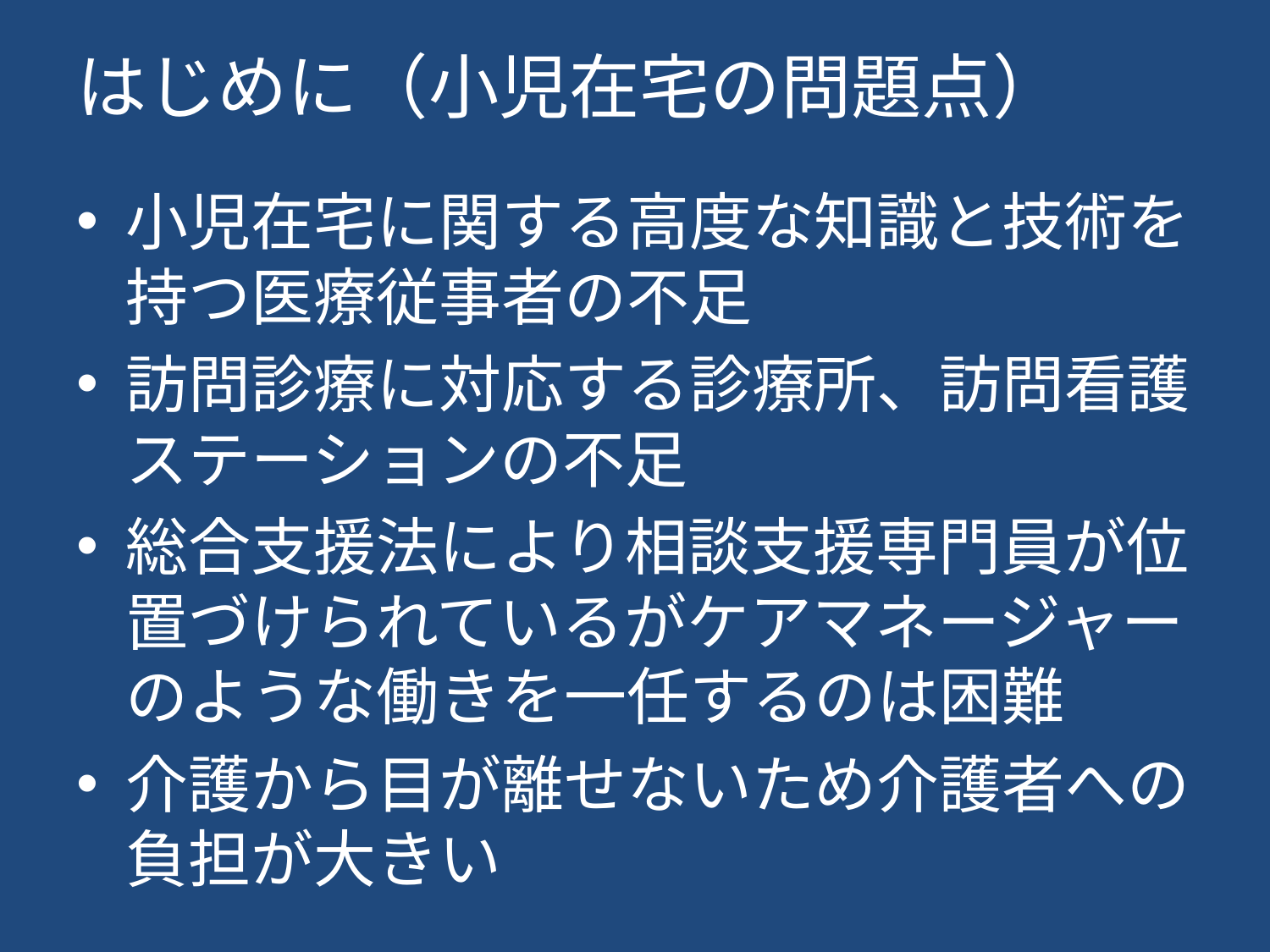

# はじめに（小児在宅の問題点）
小児在宅に関する高度な知識と技術を持つ医療従事者の不足
訪問診療に対応する診療所、訪問看護ステーションの不足
総合支援法により相談支援専門員が位置づけられているがケアマネージャーのような働きを一任するのは困難
介護から目が離せないため介護者への負担が大きい